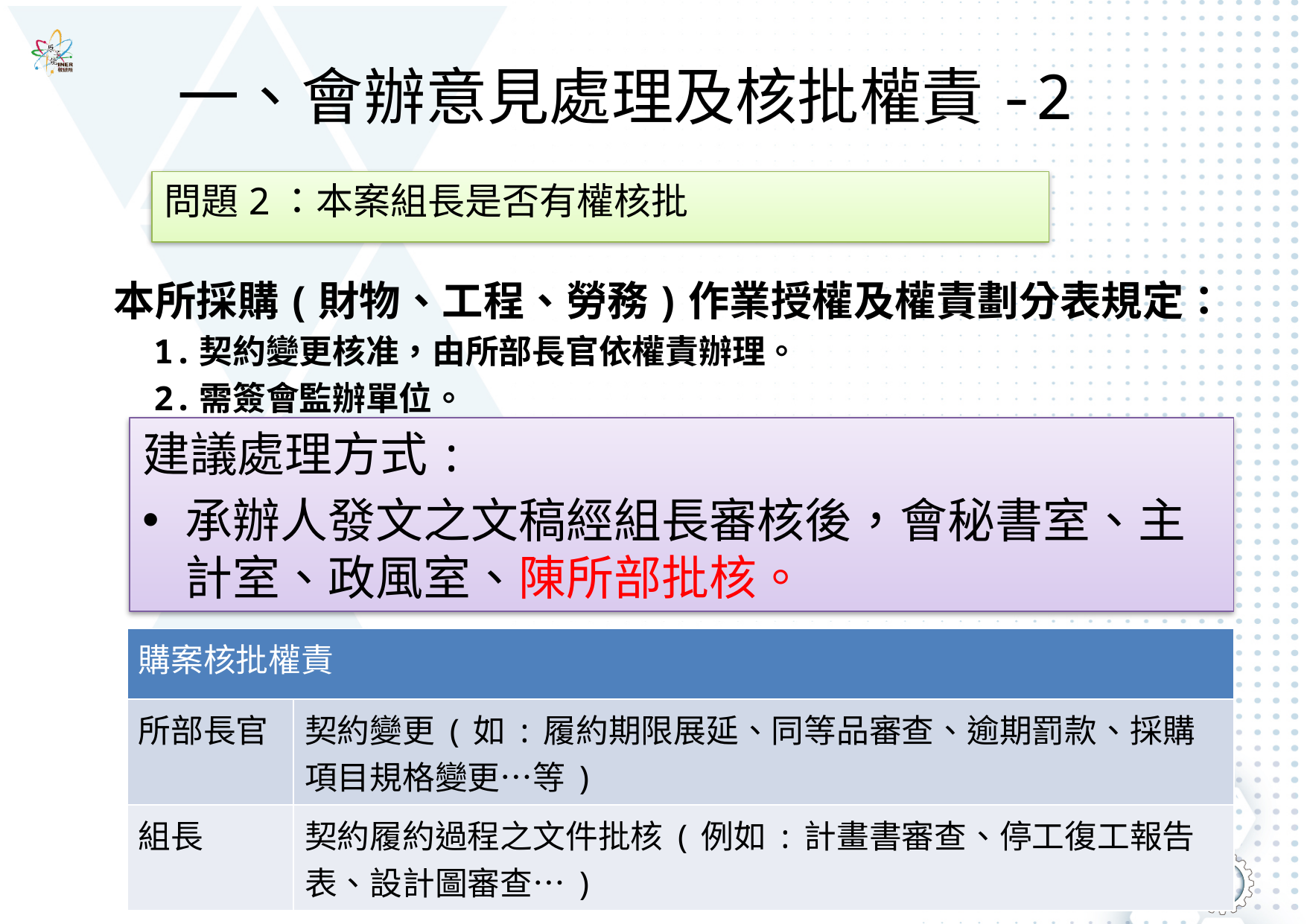

# 一、會辦意見處理及核批權責-2
問題2：本案組長是否有權核批

本所採購(財物、工程、勞務)作業授權及權責劃分表規定：
  1.契約變更核准，由所部長官依權責辦理。
  2.需簽會監辦單位。

建議處理方式:
承辦人發文之文稿經組長審核後，會秘書室、主計室、政風室、陳所部批核。
| 購案核批權責 |  |
| --- | --- |
| 所部長官 | 契約變更(如:履約期限展延、同等品審查、逾期罰款、採購項目規格變更…等) |
| 組長 | 契約履約過程之文件批核(例如:計畫書審查、停工復工報告表、設計圖審查…) |